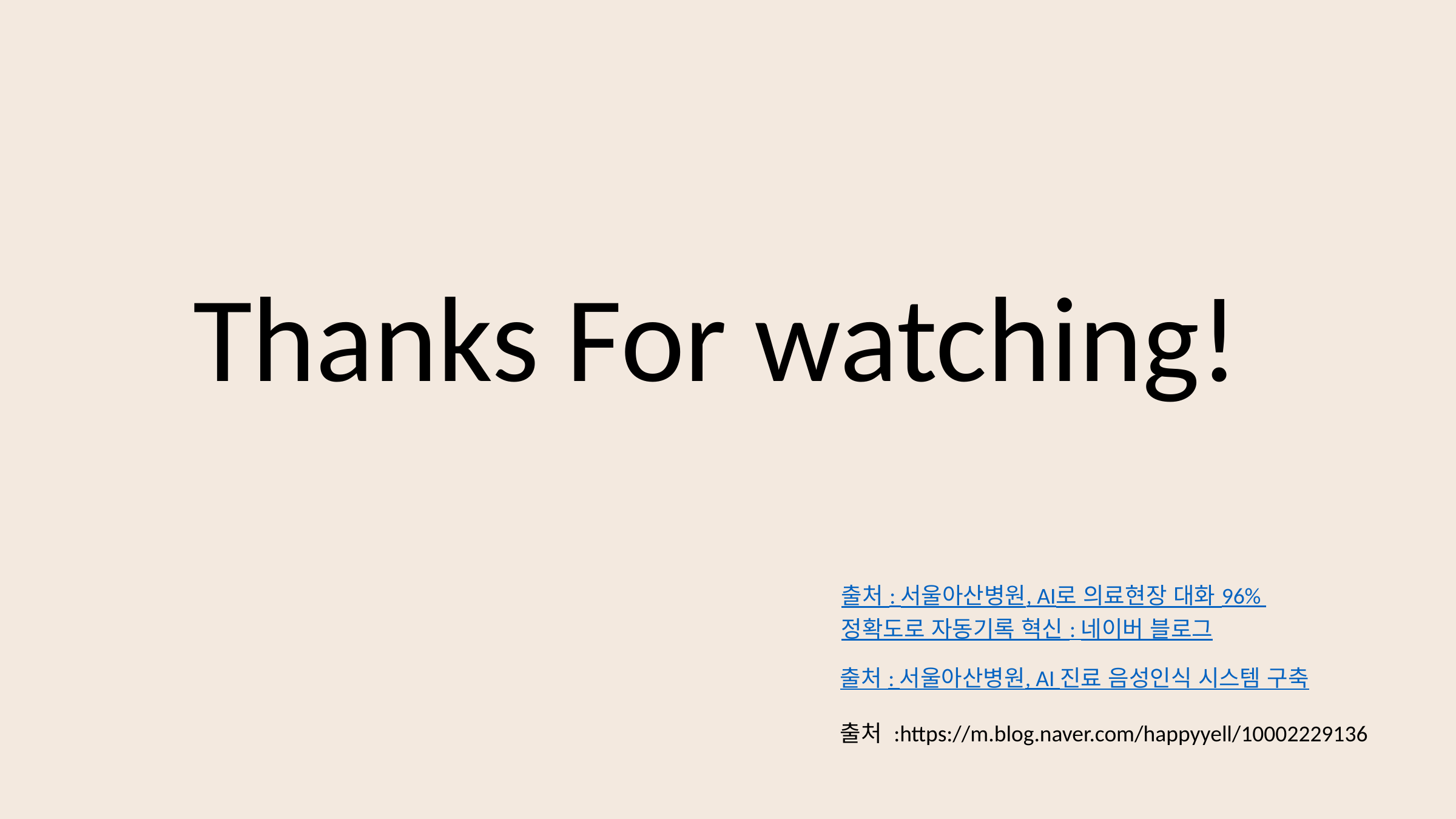

Thanks For watching!

출처 : 서울아산병원, AI로 의료현장 대화 96% 정확도로 자동기록 혁신 : 네이버 블로그
출처 : 서울아산병원, AI 진료 음성인식 시스템 구축
출처 :https://m.blog.naver.com/happyyell/10002229136